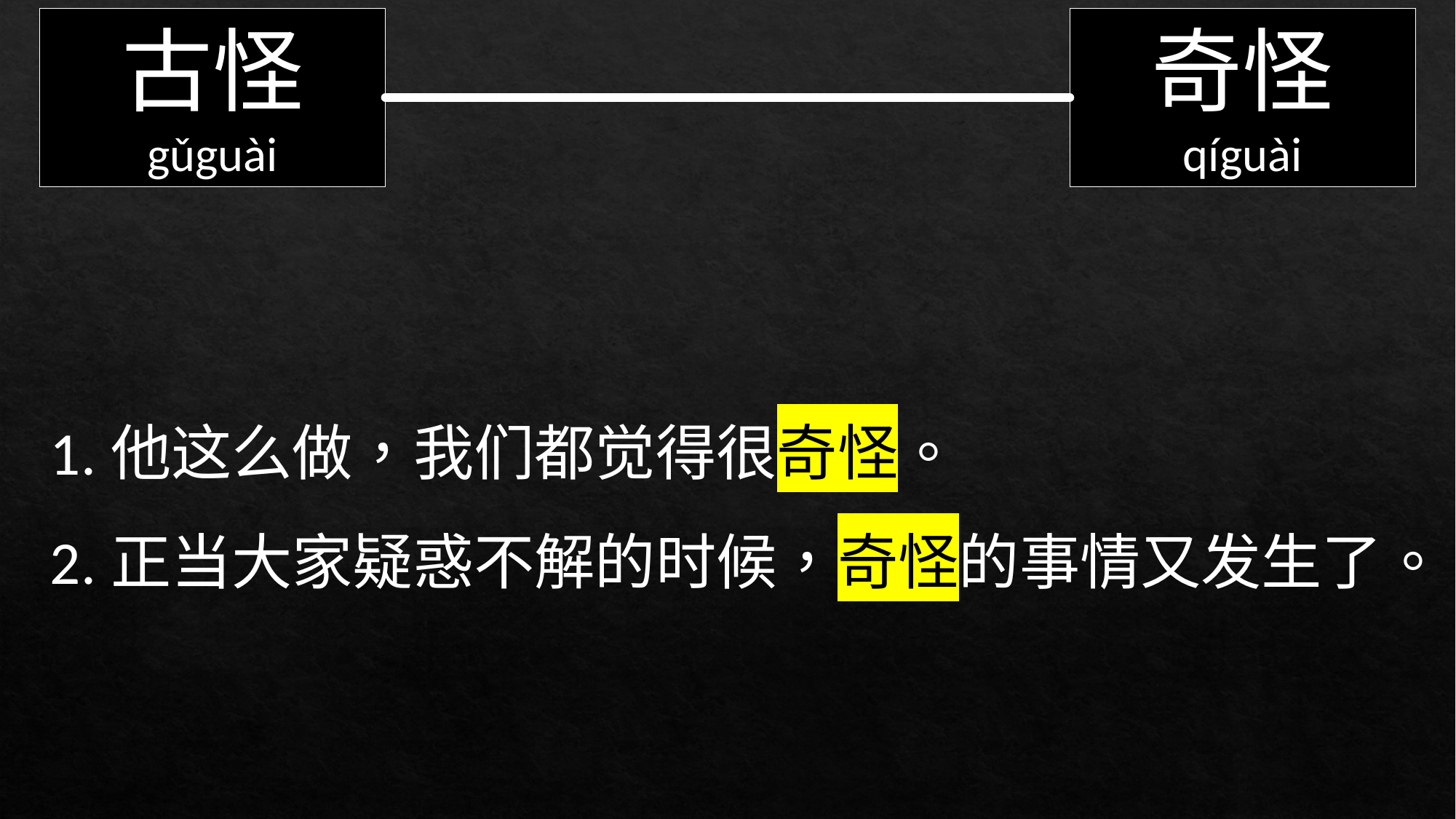

古怪
gǔguài
奇怪
qíguài
|  |
| --- |
1.他这么做，我们都觉得很奇怪。
2.正当大家疑惑不解的时候，奇怪的事情又发生了。